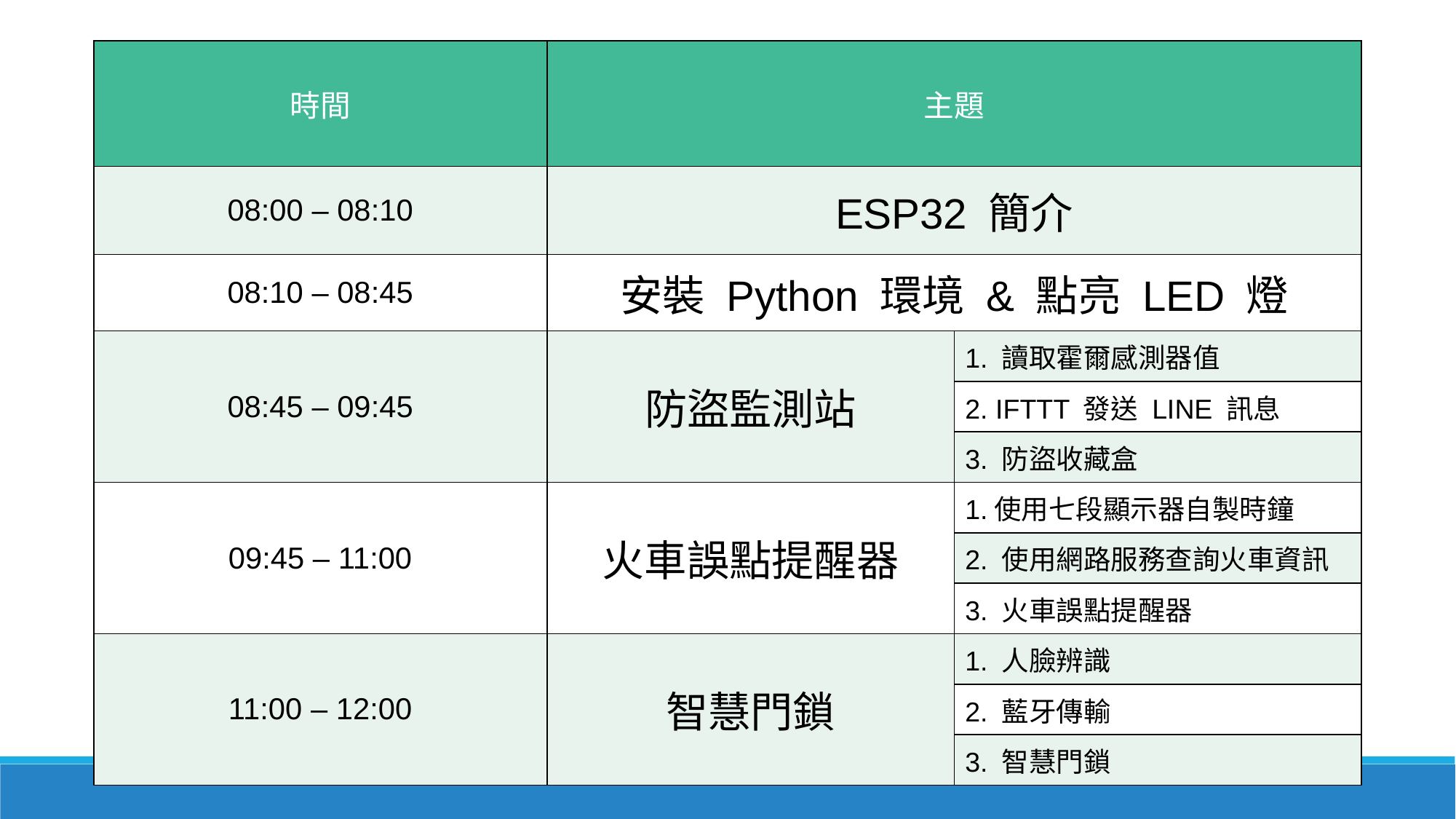

| 時間 | 主題 |  |
| --- | --- | --- |
| 08:00 – 08:10 | ESP32 簡介 |  |
| 08:10 – 08:45 | 安裝 Python 環境 & 點亮 LED 燈 |  |
| 08:45 – 09:45 | 防盜監測站 | 1. 讀取霍爾感測器值 |
|  |  | 2. IFTTT 發送 LINE 訊息 |
|  |  | 3. 防盜收藏盒 |
| 09:45 – 11:00 | 火車誤點提醒器 | 1.使用七段顯示器自製時鐘 |
|  |  | 2. 使用網路服務查詢火車資訊 |
|  |  | 3. 火車誤點提醒器 |
| 11:00 – 12:00 | 智慧門鎖 | 1. 人臉辨識 |
|  |  | 2. 藍牙傳輸 |
|  |  | 3. 智慧門鎖 |